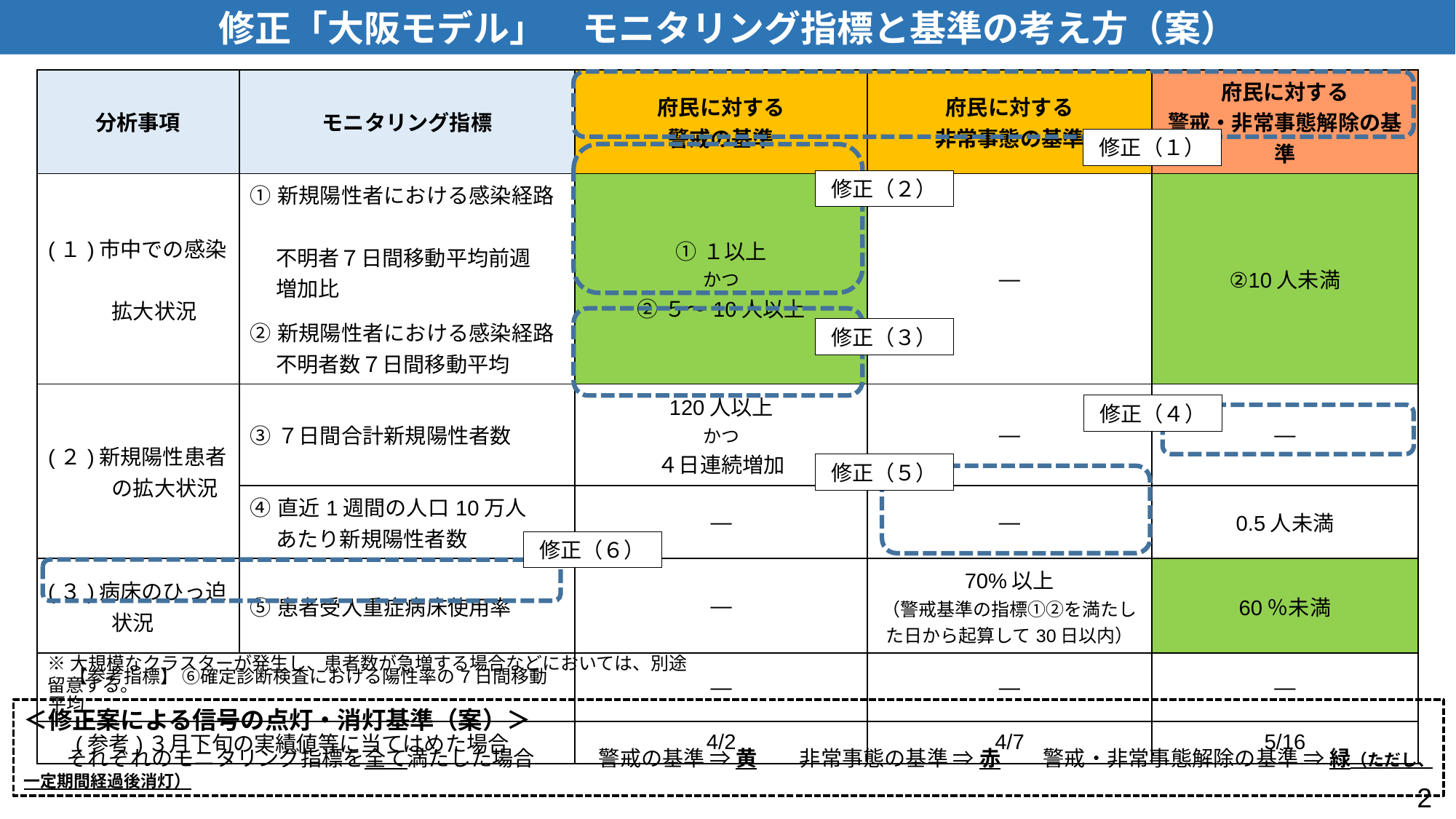

修正「大阪モデル」　モニタリング指標と基準の考え方（案）
| 分析事項 | モニタリング指標 | 府民に対する 警戒の基準 | 府民に対する 非常事態の基準 | 府民に対する 警戒・非常事態解除の基準 |
| --- | --- | --- | --- | --- |
| (１)市中での感染　 　　　拡大状況 | ①新規陽性者における感染経路　 　 不明者７日間移動平均前週 　 増加比 ②新規陽性者における感染経路 　 不明者数７日間移動平均 | ①１以上 かつ ②５～10人以上 | ― | ②10人未満 |
| (２)新規陽性患者 　　　の拡大状況 | ③７日間合計新規陽性者数 | 120人以上 かつ ４日連続増加 | ― | ― |
|  | ④直近1週間の人口10万人 　 あたり新規陽性者数 | ― | ― | 0.5人未満 |
| (３)病床のひっ迫 　　　状況 | ⑤患者受入重症病床使用率 | ― | 70%以上 （警戒基準の指標①②を満たした日から起算して30日以内） | 60％未満 |
| 【参考指標】 ⑥確定診断検査における陽性率の7日間移動平均 |  | ― | ― | ― |
| (参考)３月下旬の実績値等に当てはめた場合 |  | 4/2 | 4/7 | 5/16 |

修正（１）

修正（２）

修正（３）
修正（４）

修正（５）

修正（６）

※大規模なクラスターが発生し、患者数が急増する場合などにおいては、別途留意する。
＜修正案による信号の点灯・消灯基準（案）＞

　　それぞれのモニタリング指標を全て満たした場合　　　警戒の基準 ⇒ 黄　　非常事態の基準 ⇒ 赤　　警戒・非常事態解除の基準 ⇒ 緑（ただし、一定期間経過後消灯）
2